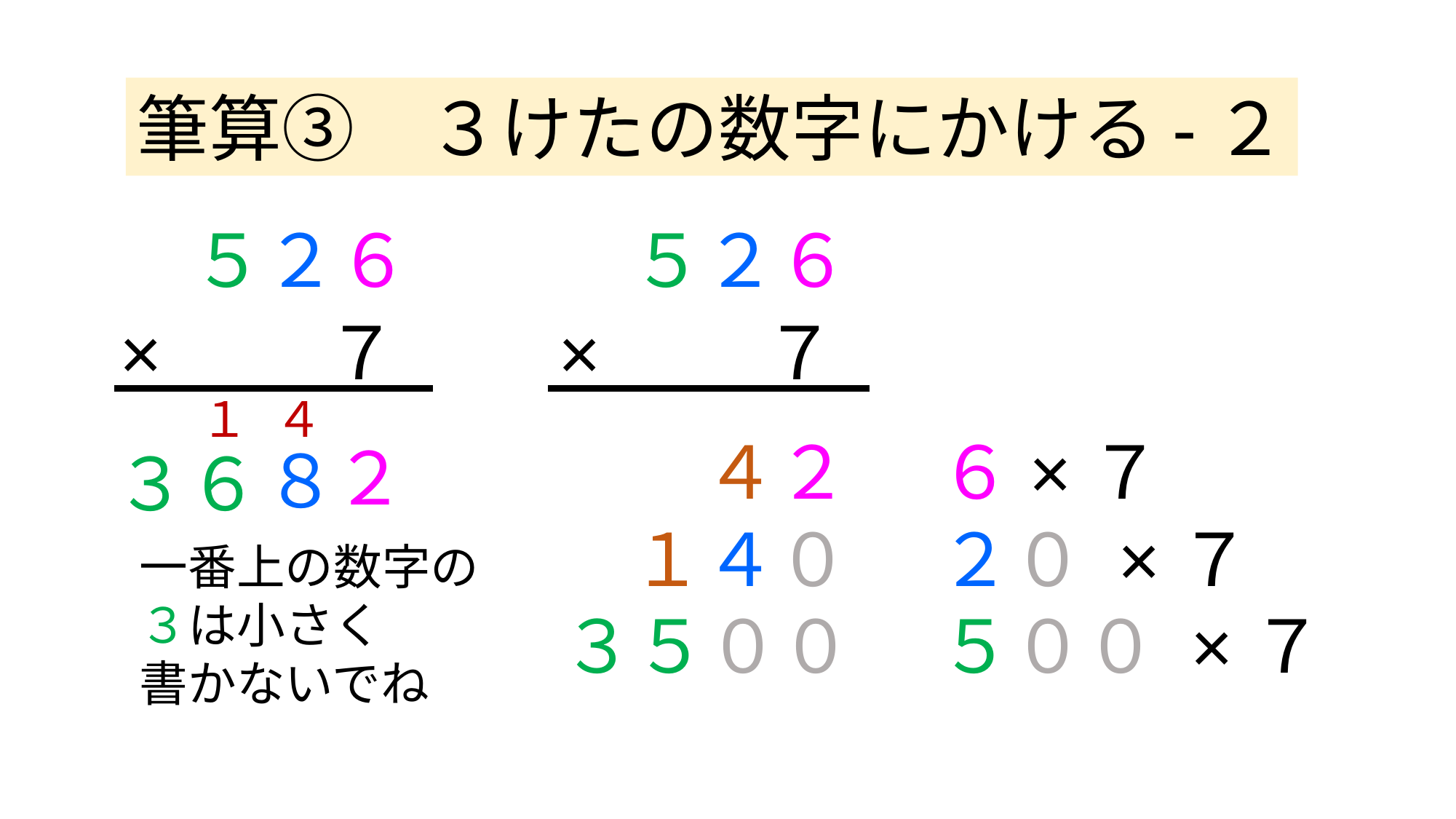

筆算③　３けたの数字にかける-２
５２６
５２６
×　　７
×　　７
１
４
４２
６×７
２
８
３６
１４０
２０ ×７
一番上の数字の
３は小さく
書かないでね
３５００
５００ ×７